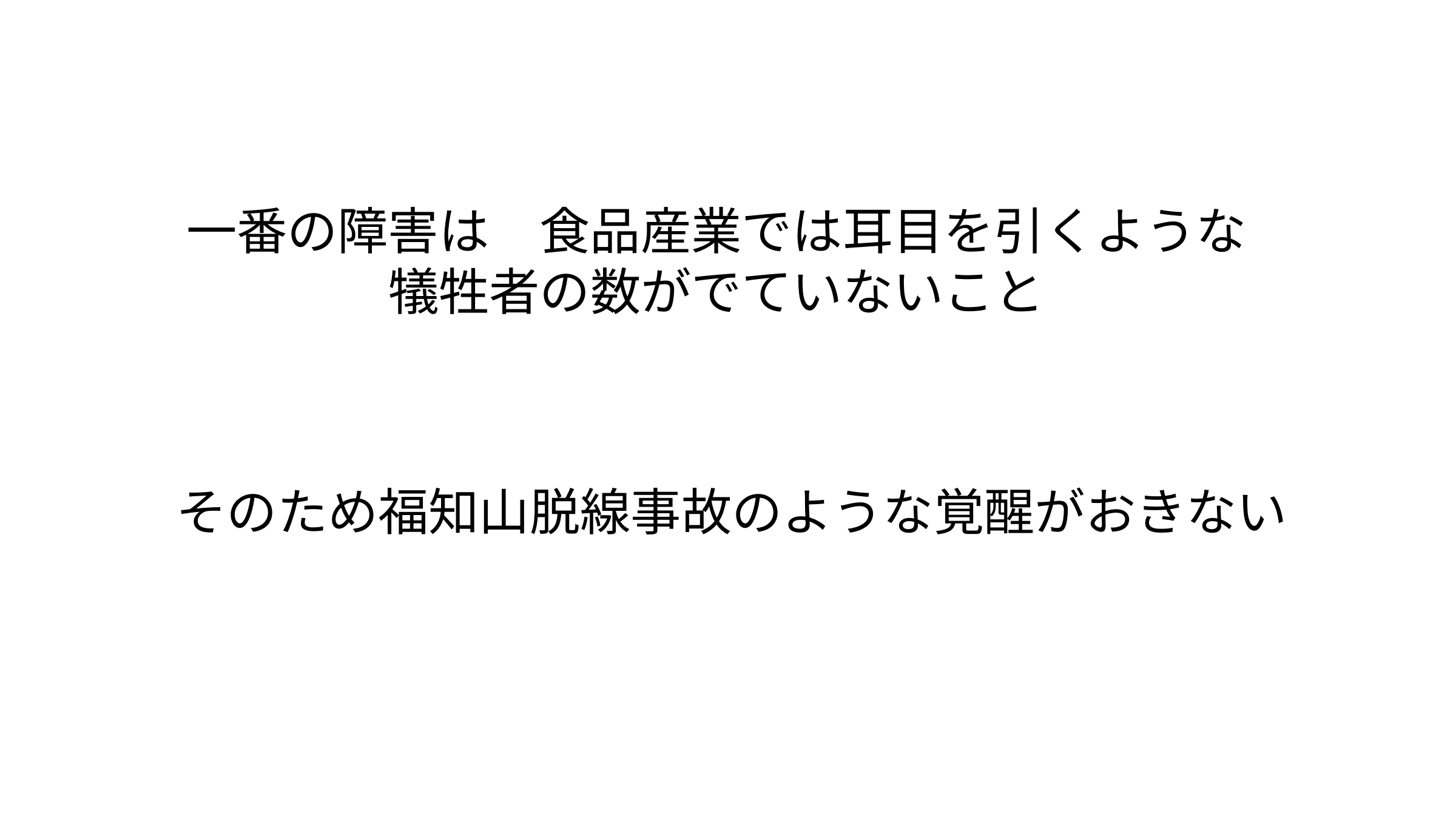

一番の障害は　食品産業では耳目を引くような
犠牲者の数がでていないこと
そのため福知山脱線事故のような覚醒がおきない